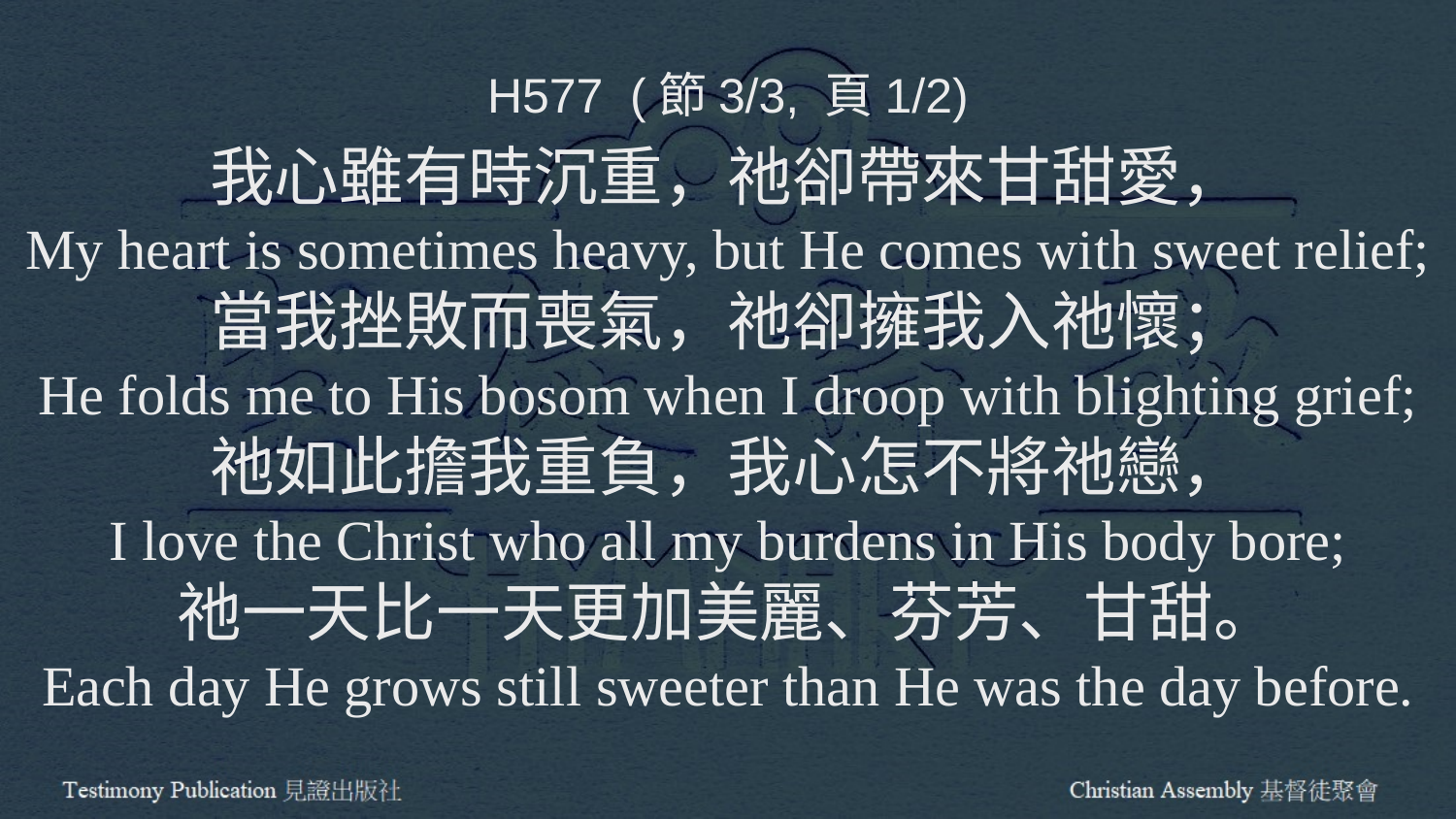

H577  (節3/3, 頁1/2)
我心雖有時沉重，祂卻帶來甘甜愛，
My heart is sometimes heavy, but He comes with sweet relief;
當我挫敗而喪氣，祂卻擁我入祂懷；
He folds me to His bosom when I droop with blighting grief;
祂如此擔我重負，我心怎不將祂戀，
I love the Christ who all my burdens in His body bore;
祂一天比一天更加美麗、芬芳、甘甜。
Each day He grows still sweeter than He was the day before.